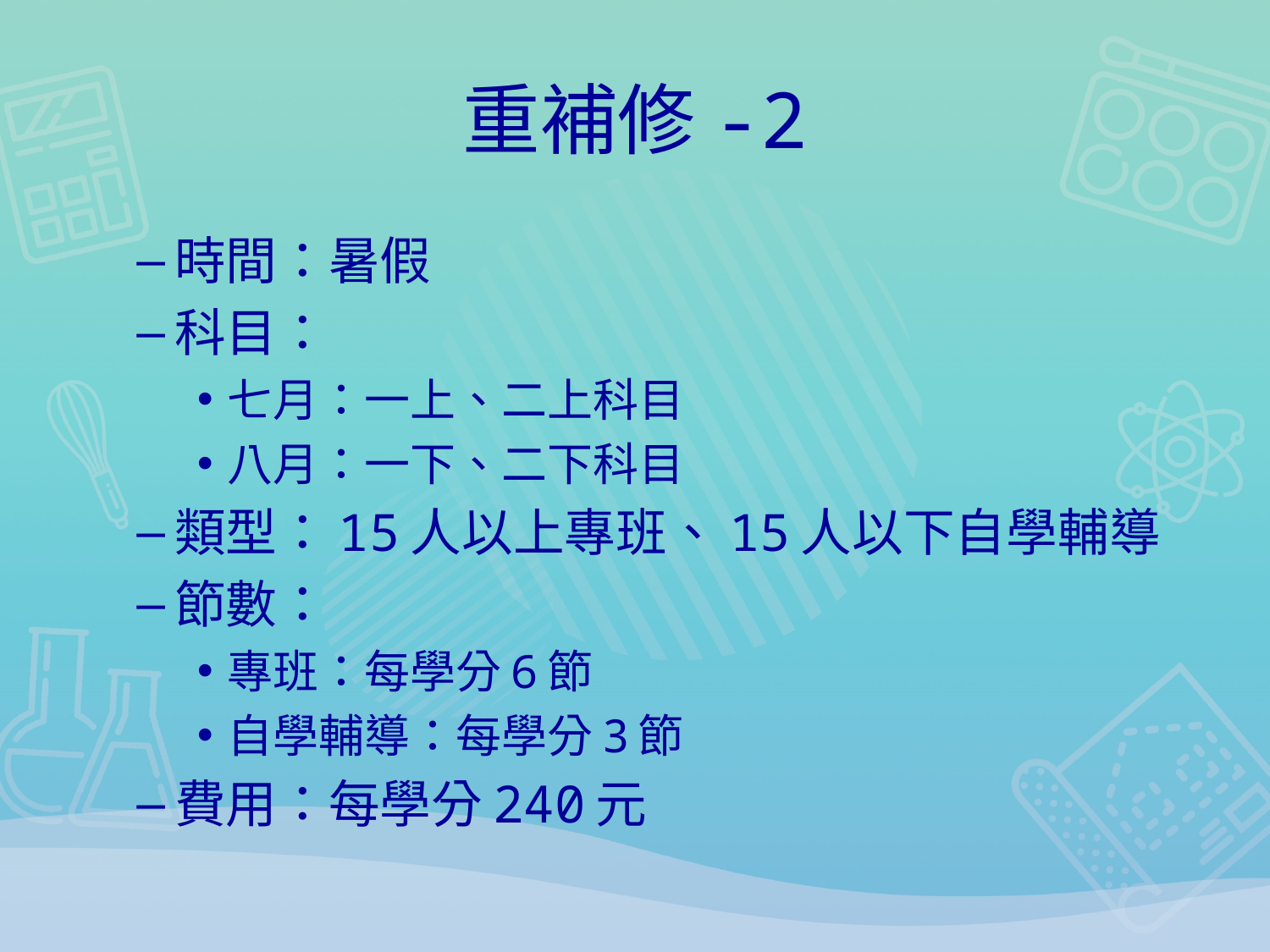

# 重補修-2
時間：暑假
科目：
七月：一上、二上科目
八月：一下、二下科目
類型：15人以上專班、15人以下自學輔導
節數：
專班：每學分6節
自學輔導：每學分3節
費用：每學分240元